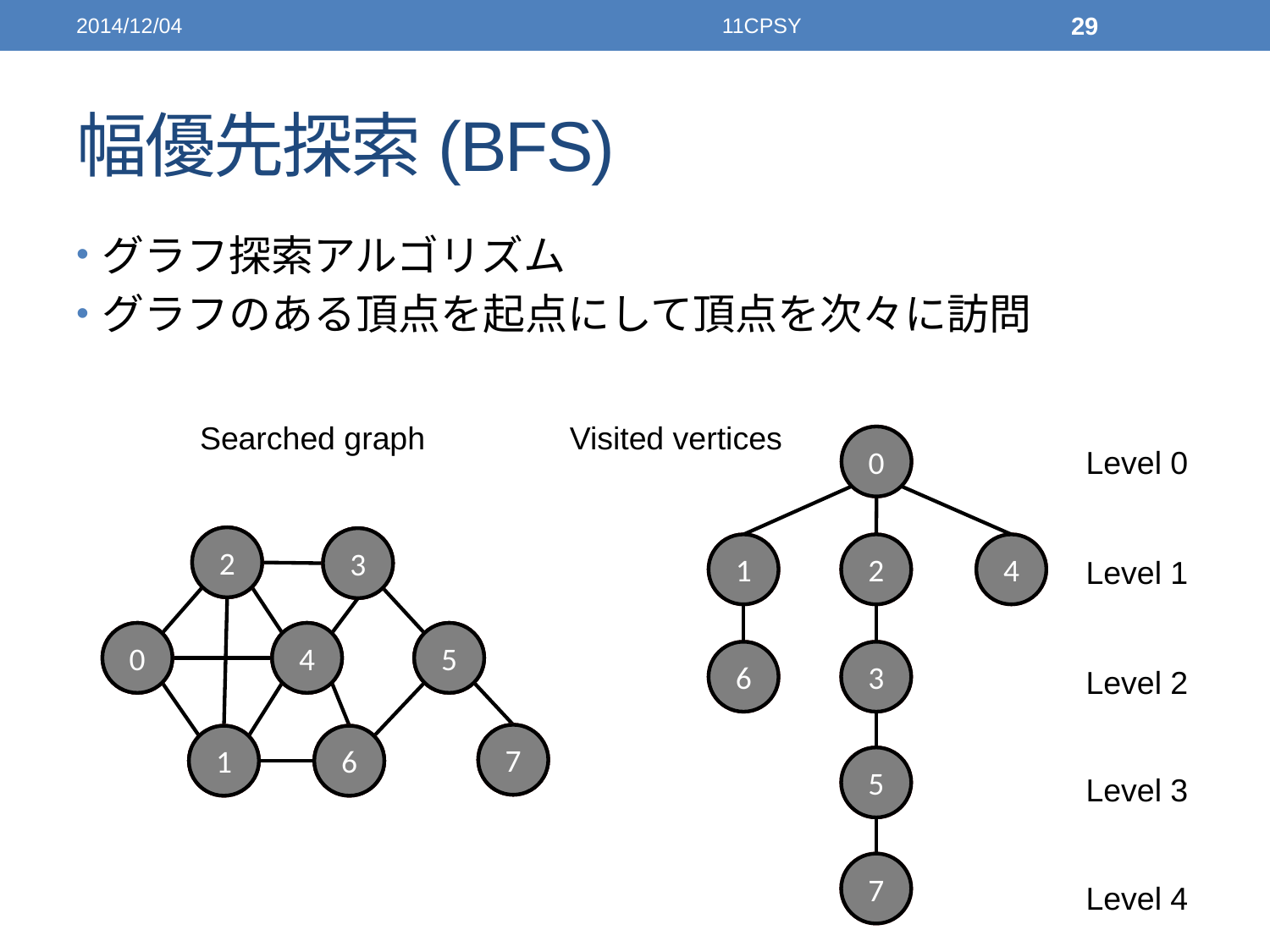

2014/12/04
11CPSY
29
# 幅優先探索(BFS)
グラフ探索アルゴリズム
グラフのある頂点を起点にして頂点を次々に訪問
Searched graph
Visited vertices
0
0
Level 0
2
2
2
3
0
4
5
7
1
6
3
3
1
1
2
2
4
4
Level 1
0
0
4
4
5
5
6
6
3
3
Level 2
7
7
1
1
6
6
5
5
Level 3
7
7
Level 4